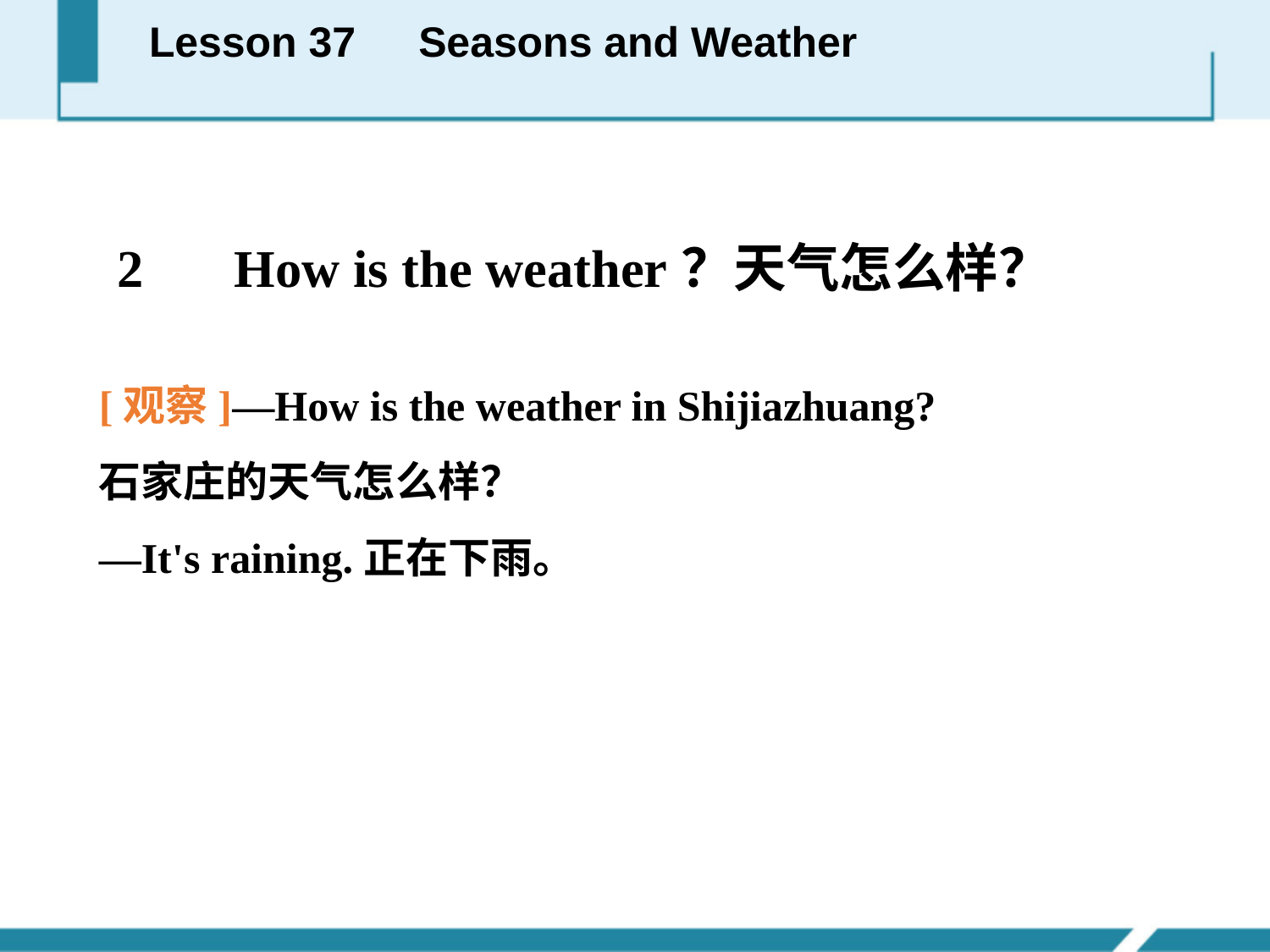

Lesson 37　Seasons and Weather
　2　 How is the weather？天气怎么样？
[观察]—How is the weather in Shijiazhuang?
石家庄的天气怎么样？
—It's raining.正在下雨。